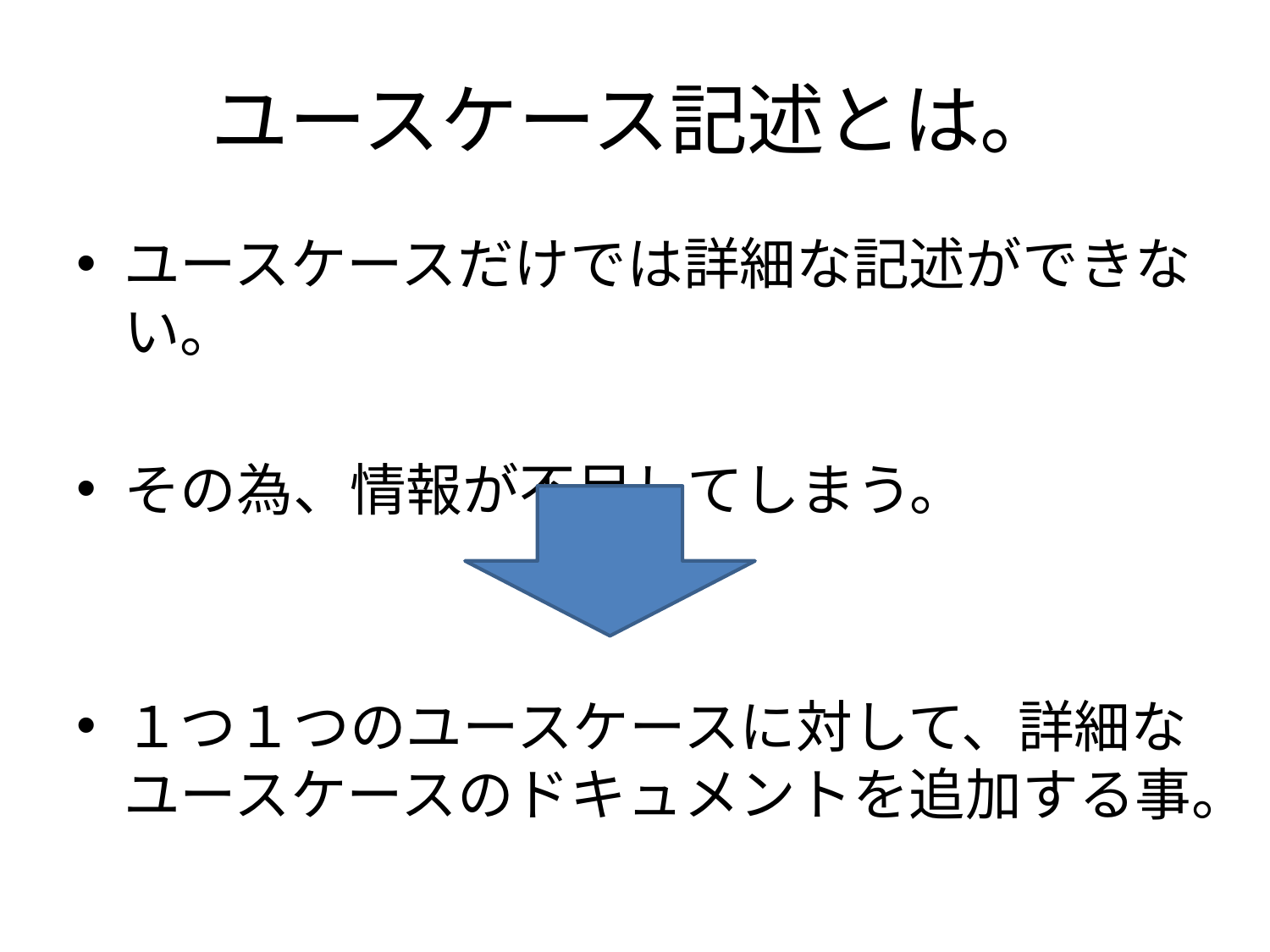

# ユースケース記述とは。
ユースケースだけでは詳細な記述ができない。

その為、情報が不足してしまう。

１つ１つのユースケースに対して、詳細なユースケースのドキュメントを追加する事。